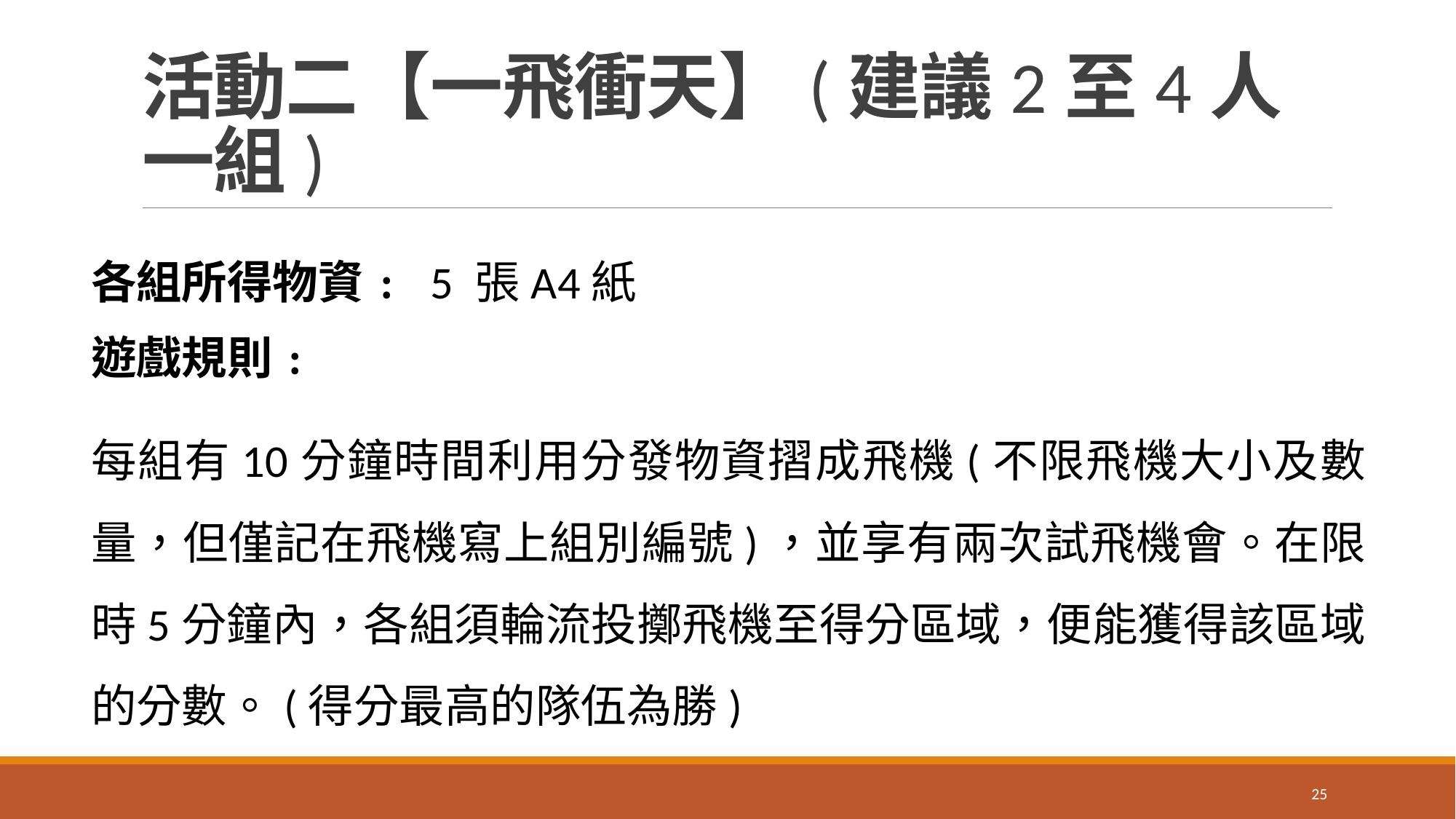

# 活動二【一飛衝天】(建議2至4人一組)
各組所得物資﹕ 5 張A4紙
遊戲規則﹕
每組有10分鐘時間利用分發物資摺成飛機(不限飛機大小及數量，但僅記在飛機寫上組別編號)，並享有兩次試飛機會。在限時5分鐘內，各組須輪流投擲飛機至得分區域，便能獲得該區域的分數。(得分最高的隊伍為勝)
25